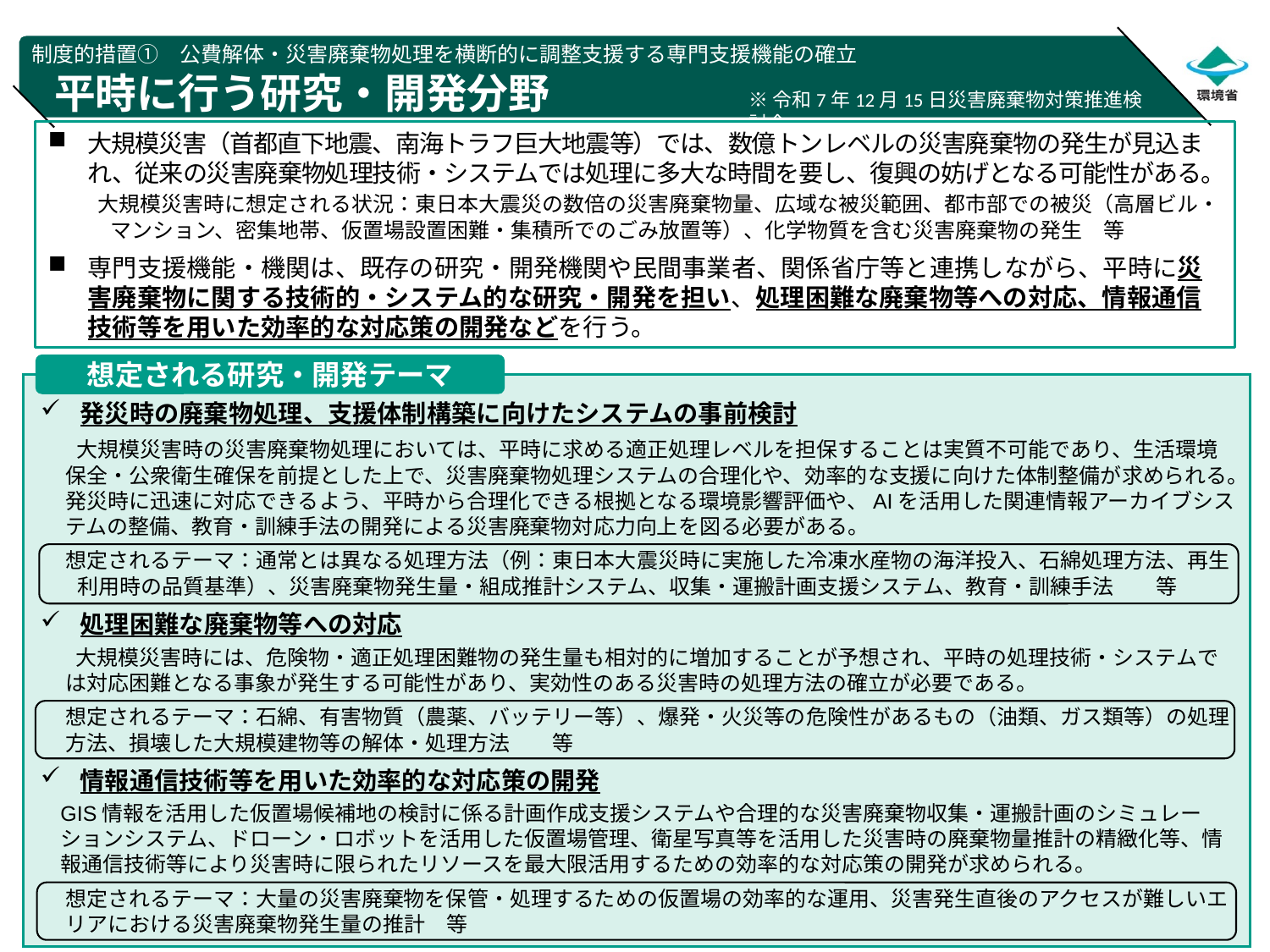

制度的措置①　公費解体・災害廃棄物処理を横断的に調整支援する専門支援機能の確立
# 平時に行う研究・開発分野
※令和7年12月15日災害廃棄物対策推進検討会
大規模災害（首都直下地震、南海トラフ巨大地震等）では、数億トンレベルの災害廃棄物の発生が見込まれ、従来の災害廃棄物処理技術・システムでは処理に多大な時間を要し、復興の妨げとなる可能性がある。
　大規模災害時に想定される状況：東日本大震災の数倍の災害廃棄物量、広域な被災範囲、都市部での被災（高層ビル・マンション、密集地帯、仮置場設置困難・集積所でのごみ放置等）、化学物質を含む災害廃棄物の発生　等
専門支援機能・機関は、既存の研究・開発機関や民間事業者、関係省庁等と連携しながら、平時に災害廃棄物に関する技術的・システム的な研究・開発を担い、処理困難な廃棄物等への対応、情報通信技術等を用いた効率的な対応策の開発などを行う。
想定される研究・開発テーマ

発災時の廃棄物処理、支援体制構築に向けたシステムの事前検討
 　大規模災害時の災害廃棄物処理においては、平時に求める適正処理レベルを担保することは実質不可能であり、生活環境保全・公衆衛生確保を前提とした上で、災害廃棄物処理システムの合理化や、効率的な支援に向けた体制整備が求められる。発災時に迅速に対応できるよう、平時から合理化できる根拠となる環境影響評価や、AIを活用した関連情報アーカイブシステムの整備、教育・訓練手法の開発による災害廃棄物対応力向上を図る必要がある。
　想定されるテーマ：通常とは異なる処理方法（例：東日本大震災時に実施した冷凍水産物の海洋投入、石綿処理方法、再生利用時の品質基準）、災害廃棄物発生量・組成推計システム、収集・運搬計画支援システム、教育・訓練手法　　等
処理困難な廃棄物等への対応
  　大規模災害時には、危険物・適正処理困難物の発生量も相対的に増加することが予想され、平時の処理技術・システムでは対応困難となる事象が発生する可能性があり、実効性のある災害時の処理方法の確立が必要である。
　想定されるテーマ：石綿、有害物質（農薬、バッテリー等）、爆発・火災等の危険性があるもの（油類、ガス類等）の処理方法、損壊した大規模建物等の解体・処理方法　　等
情報通信技術等を用いた効率的な対応策の開発
GIS情報を活用した仮置場候補地の検討に係る計画作成支援システムや合理的な災害廃棄物収集・運搬計画のシミュレーションシステム、ドローン・ロボットを活用した仮置場管理、衛星写真等を活用した災害時の廃棄物量推計の精緻化等、情報通信技術等により災害時に限られたリソースを最大限活用するための効率的な対応策の開発が求められる。
　想定されるテーマ：大量の災害廃棄物を保管・処理するための仮置場の効率的な運用、災害発生直後のアクセスが難しいエリアにおける災害廃棄物発生量の推計　等